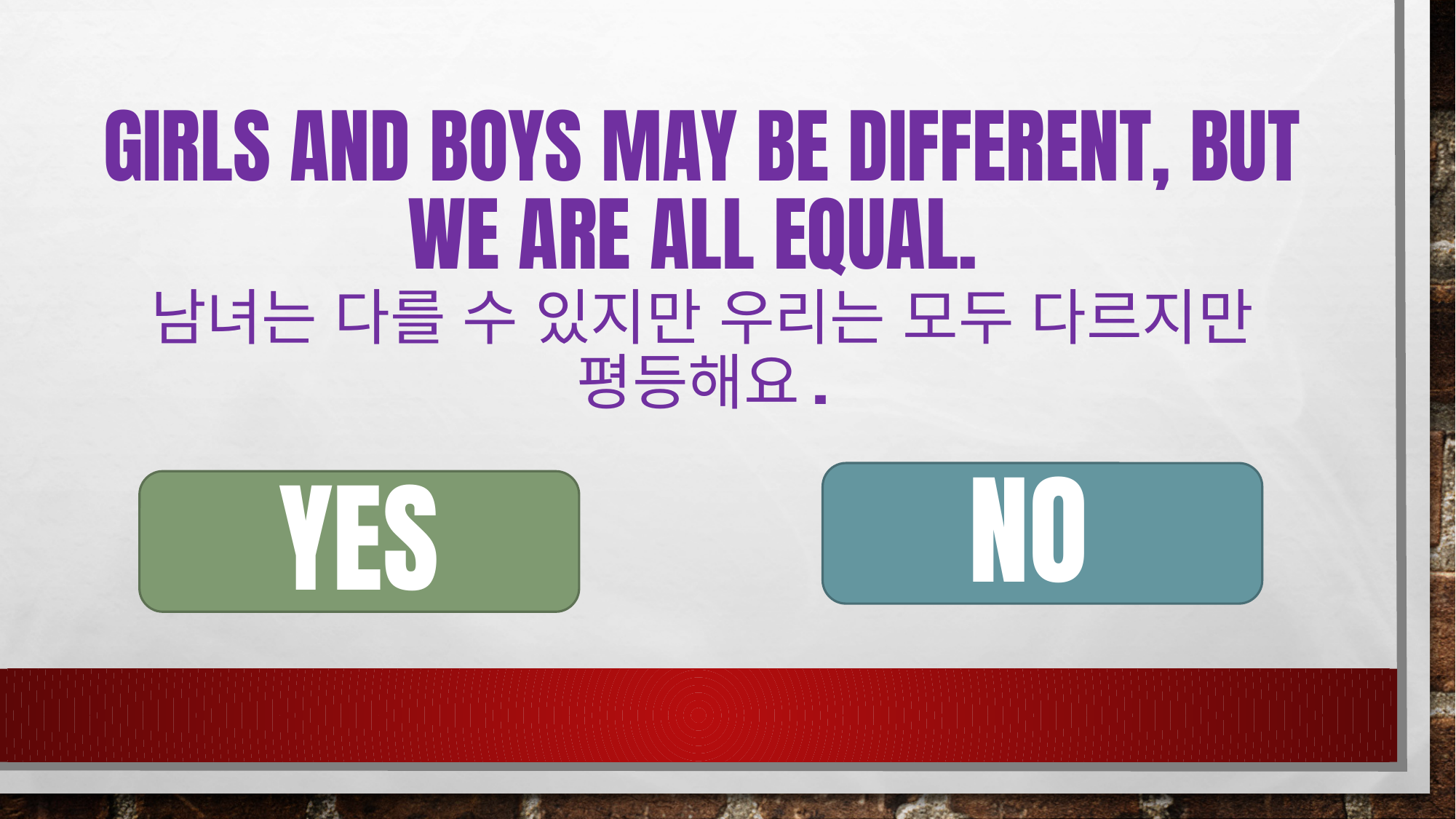

# Girls and boys may be different, but we are all equal. 남녀는 다를 수 있지만 우리는 모두 다르지만 평등해요.
NO
YES